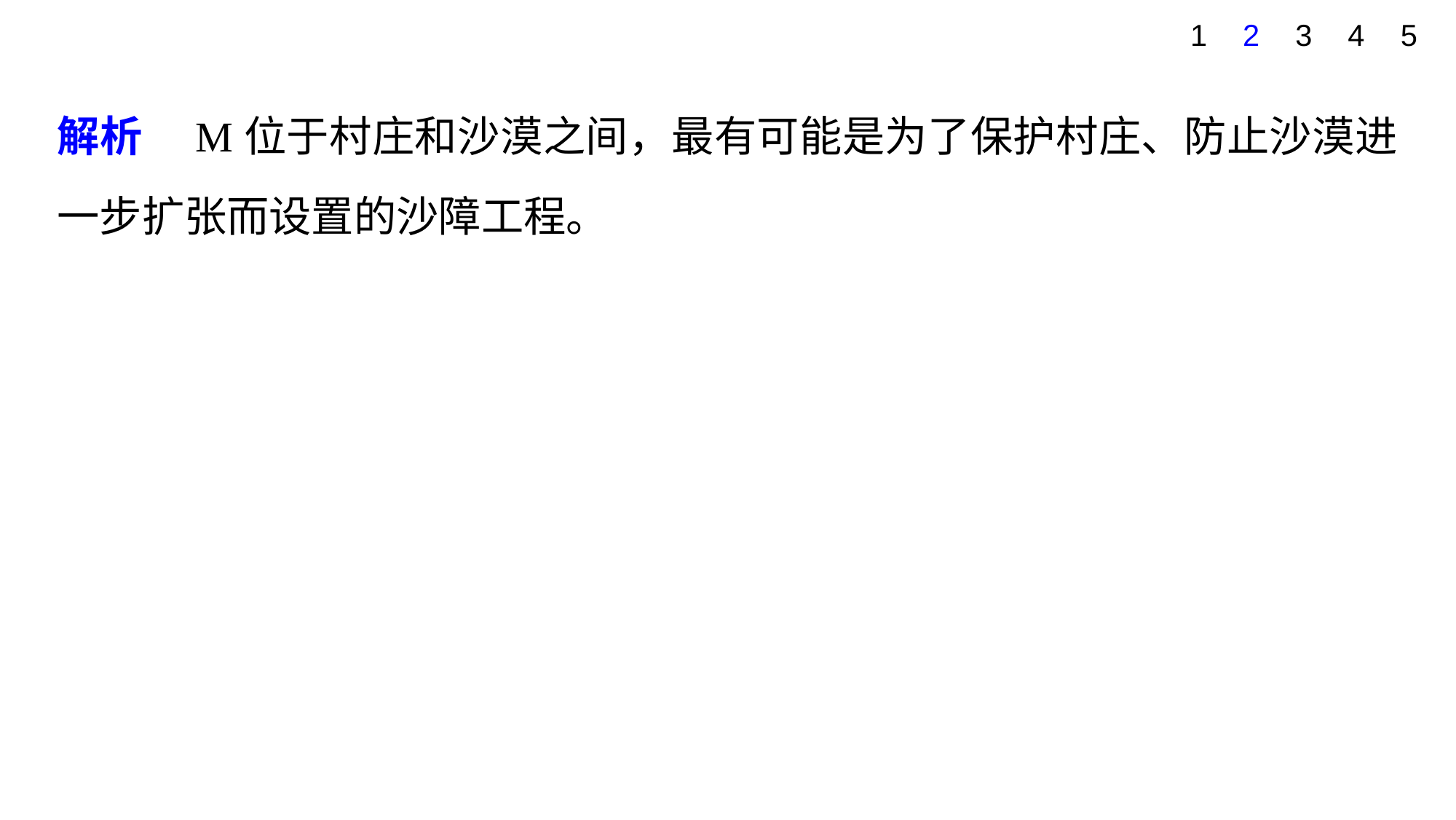

1
2
3
4
5
解析　M位于村庄和沙漠之间，最有可能是为了保护村庄、防止沙漠进一步扩张而设置的沙障工程。